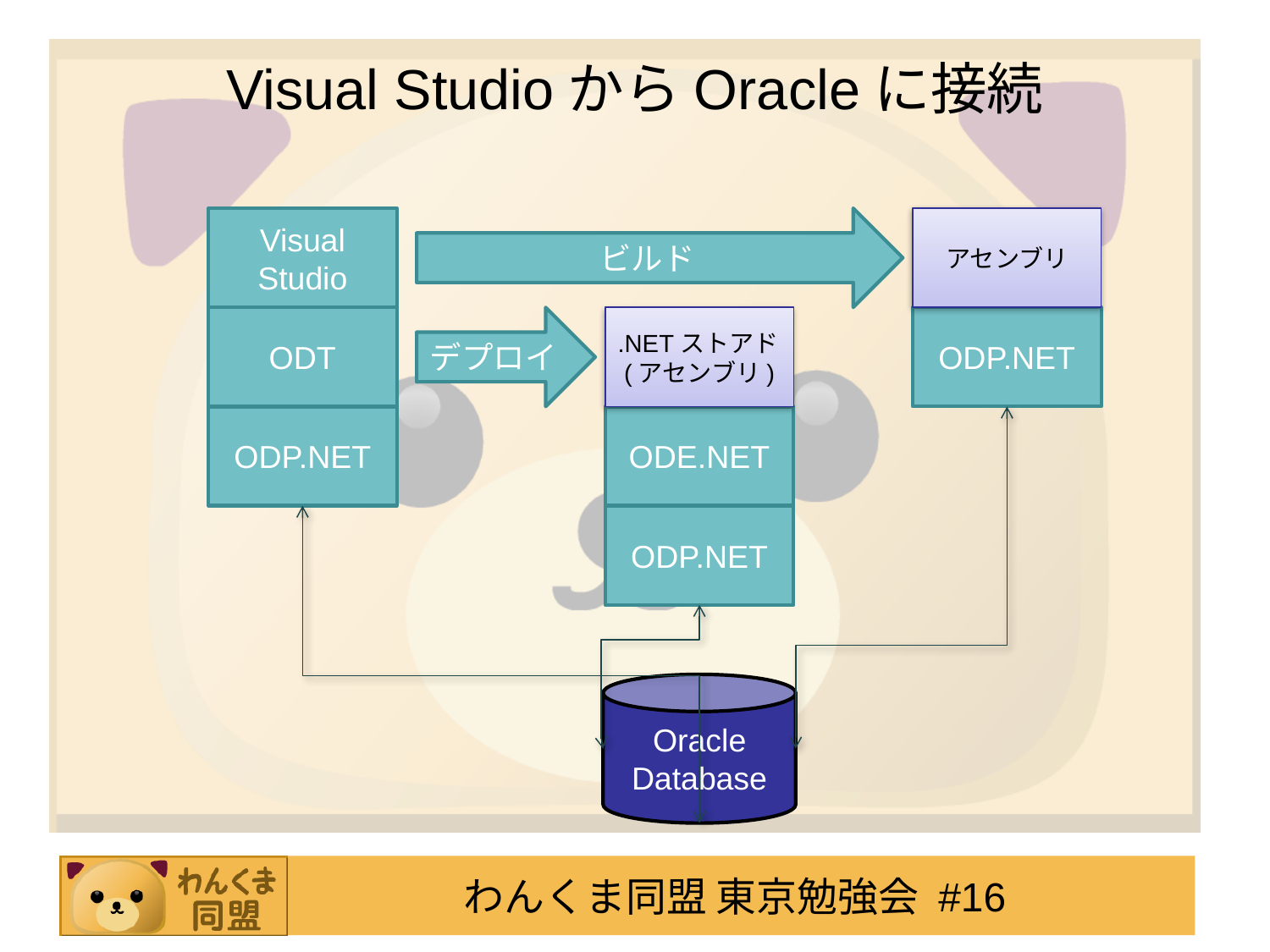

# Visual StudioからOracleに接続
Visual Studio
ビルド
アセンブリ
ODT
デプロイ
.NETストアド(アセンブリ)
ODP.NET
ODP.NET
ODE.NET
ODP.NET
Oracle
Database